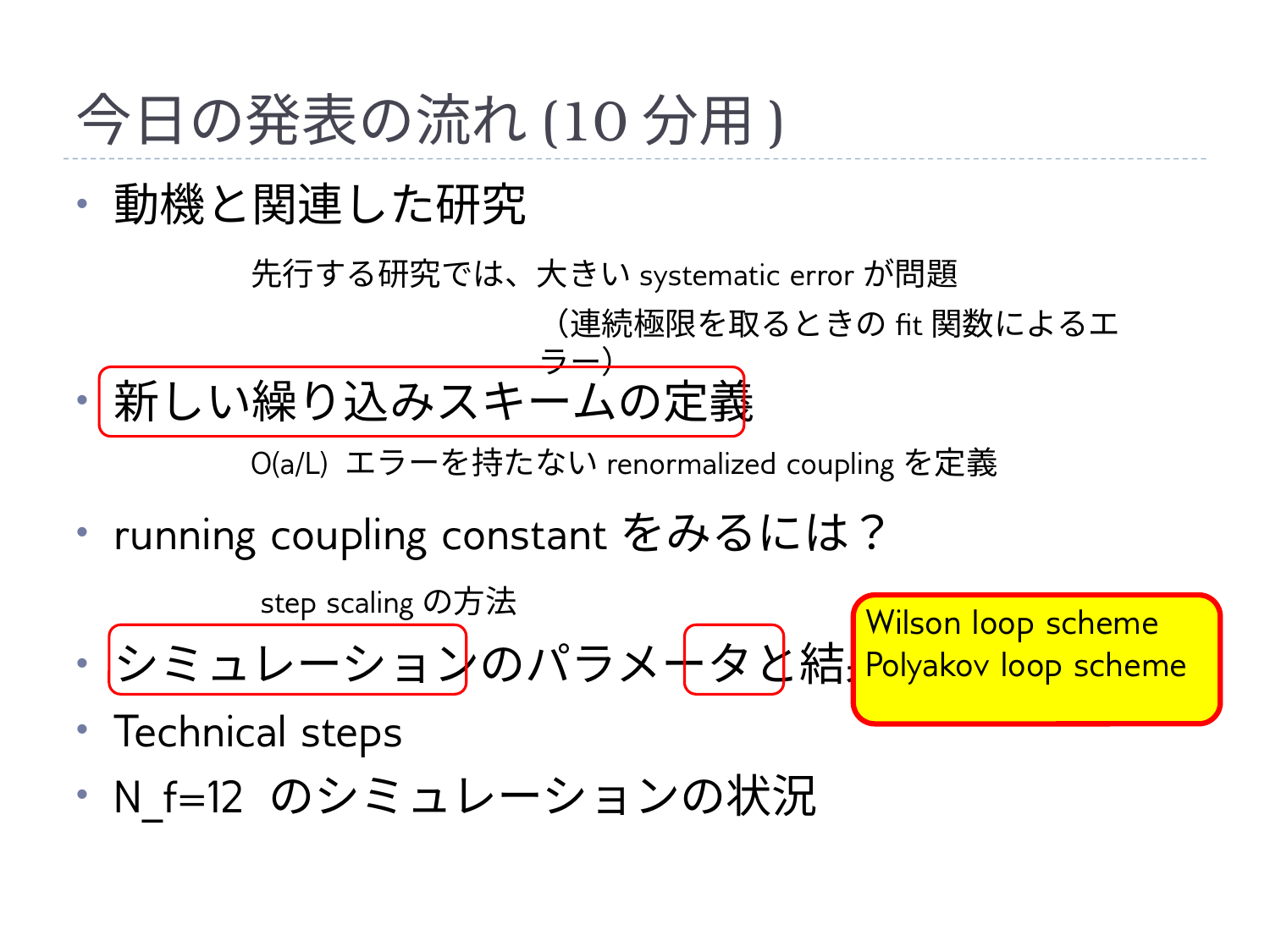

# 今日の発表の流れ(10分用)
動機と関連した研究

新しい繰り込みスキームの定義

running coupling constantをみるには？

シミュレーションのパラメータと結果
Technical steps
N_f=12 のシミュレーションの状況

先行する研究では、大きいsystematic errorが問題
（連続極限を取るときのfit関数によるエラー）

O(a/L) エラーを持たないrenormalized couplingを定義
step scalingの方法
Wilson loop scheme
Polyakov loop scheme